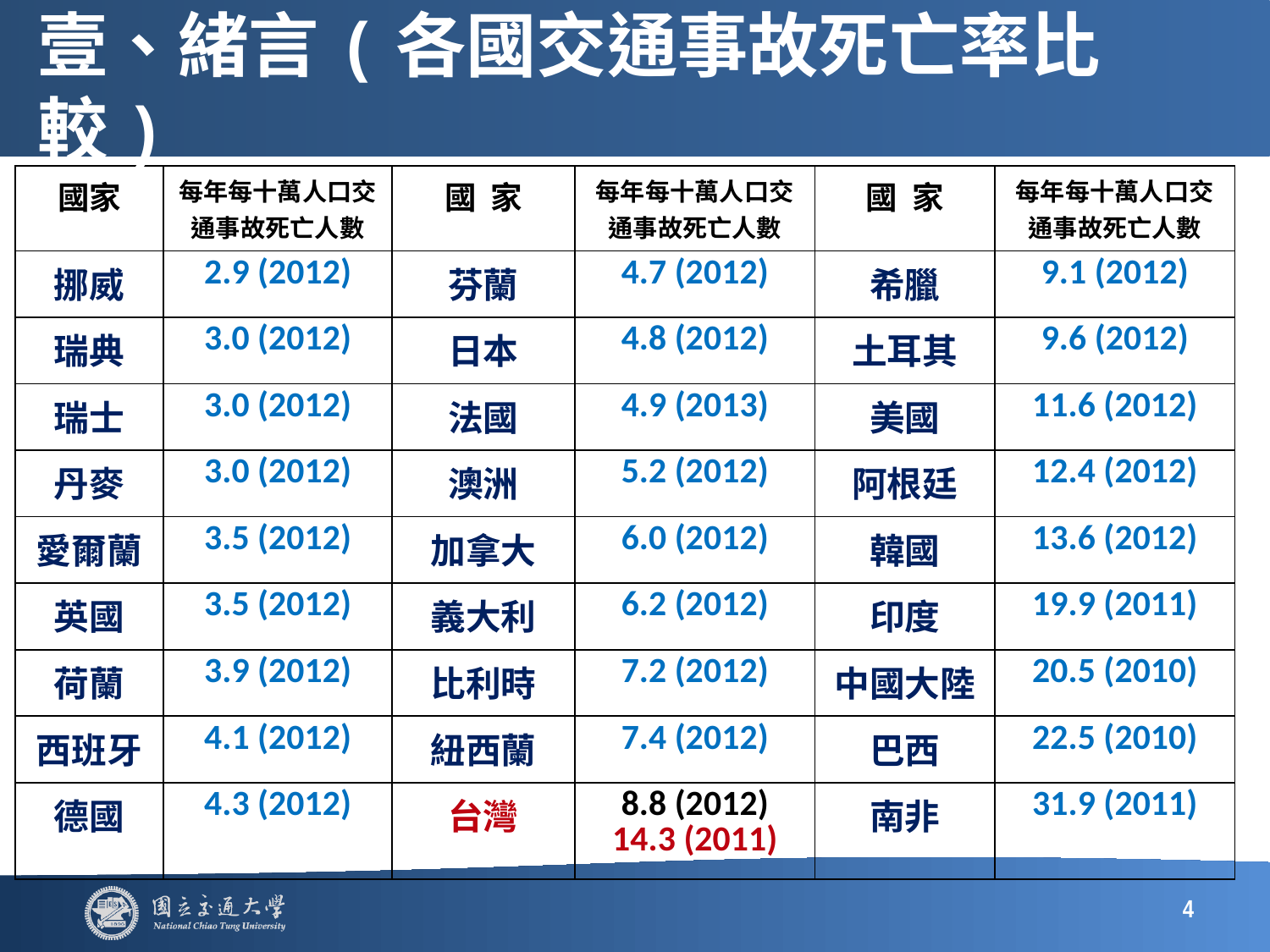

# 壹、緒言(各國交通事故死亡率比較)
| 國家 | 每年每十萬人口交通事故死亡人數 | 國 家 | 每年每十萬人口交通事故死亡人數 | 國 家 | 每年每十萬人口交通事故死亡人數 |
| --- | --- | --- | --- | --- | --- |
| 挪威 | 2.9 (2012) | 芬蘭 | 4.7 (2012) | 希臘 | 9.1 (2012) |
| 瑞典 | 3.0 (2012) | 日本 | 4.8 (2012) | 土耳其 | 9.6 (2012) |
| 瑞士 | 3.0 (2012) | 法國 | 4.9 (2013) | 美國 | 11.6 (2012) |
| 丹麥 | 3.0 (2012) | 澳洲 | 5.2 (2012) | 阿根廷 | 12.4 (2012) |
| 愛爾蘭 | 3.5 (2012) | 加拿大 | 6.0 (2012) | 韓國 | 13.6 (2012) |
| 英國 | 3.5 (2012) | 義大利 | 6.2 (2012) | 印度 | 19.9 (2011) |
| 荷蘭 | 3.9 (2012) | 比利時 | 7.2 (2012) | 中國大陸 | 20.5 (2010) |
| 西班牙 | 4.1 (2012) | 紐西蘭 | 7.4 (2012) | 巴西 | 22.5 (2010) |
| 德國 | 4.3 (2012) | 台灣 | 8.8 (2012) 14.3 (2011) | 南非 | 31.9 (2011) |
4